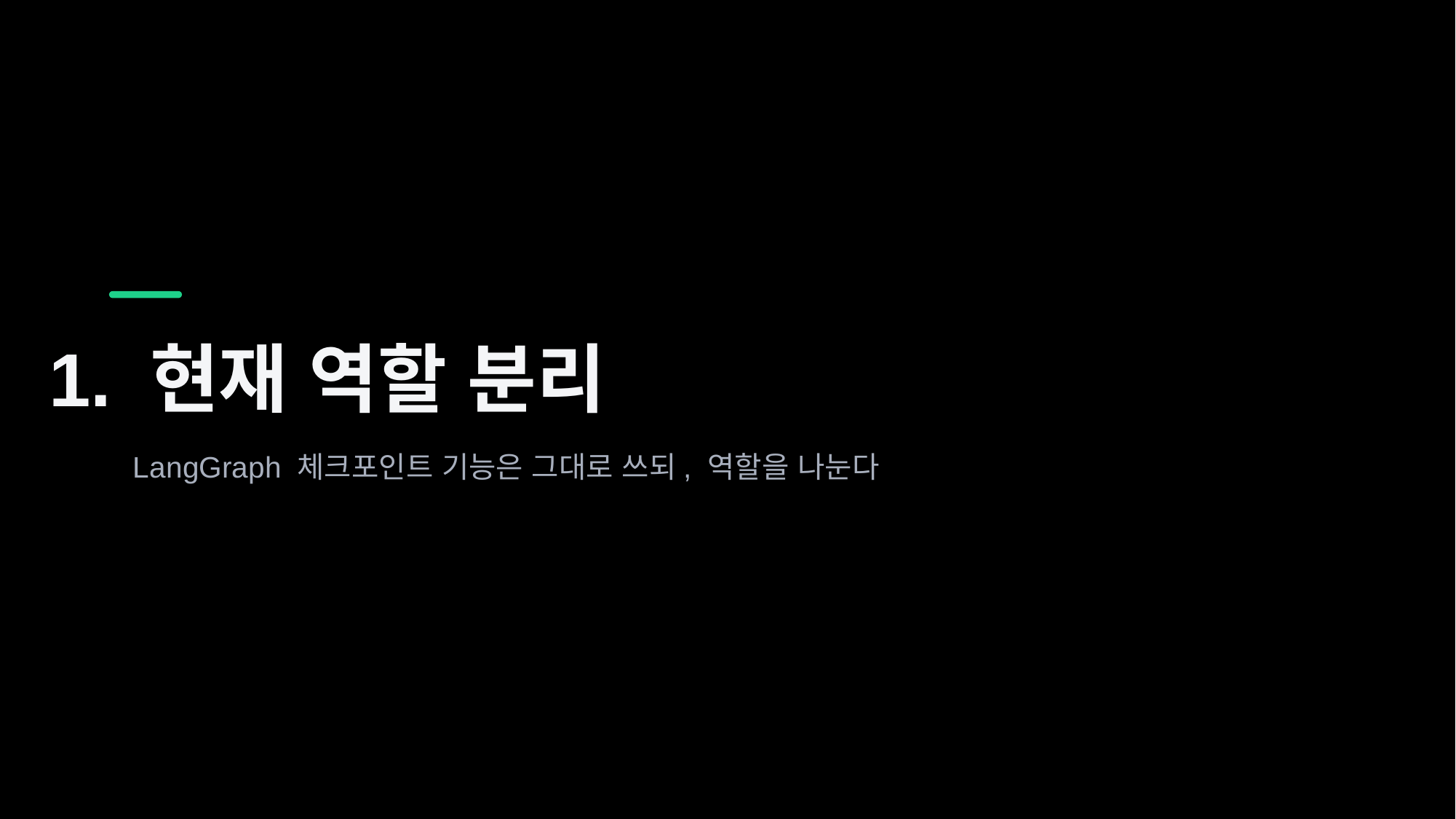

1. 현재 역할 분리
LangGraph 체크포인트 기능은 그대로 쓰되, 역할을 나눈다